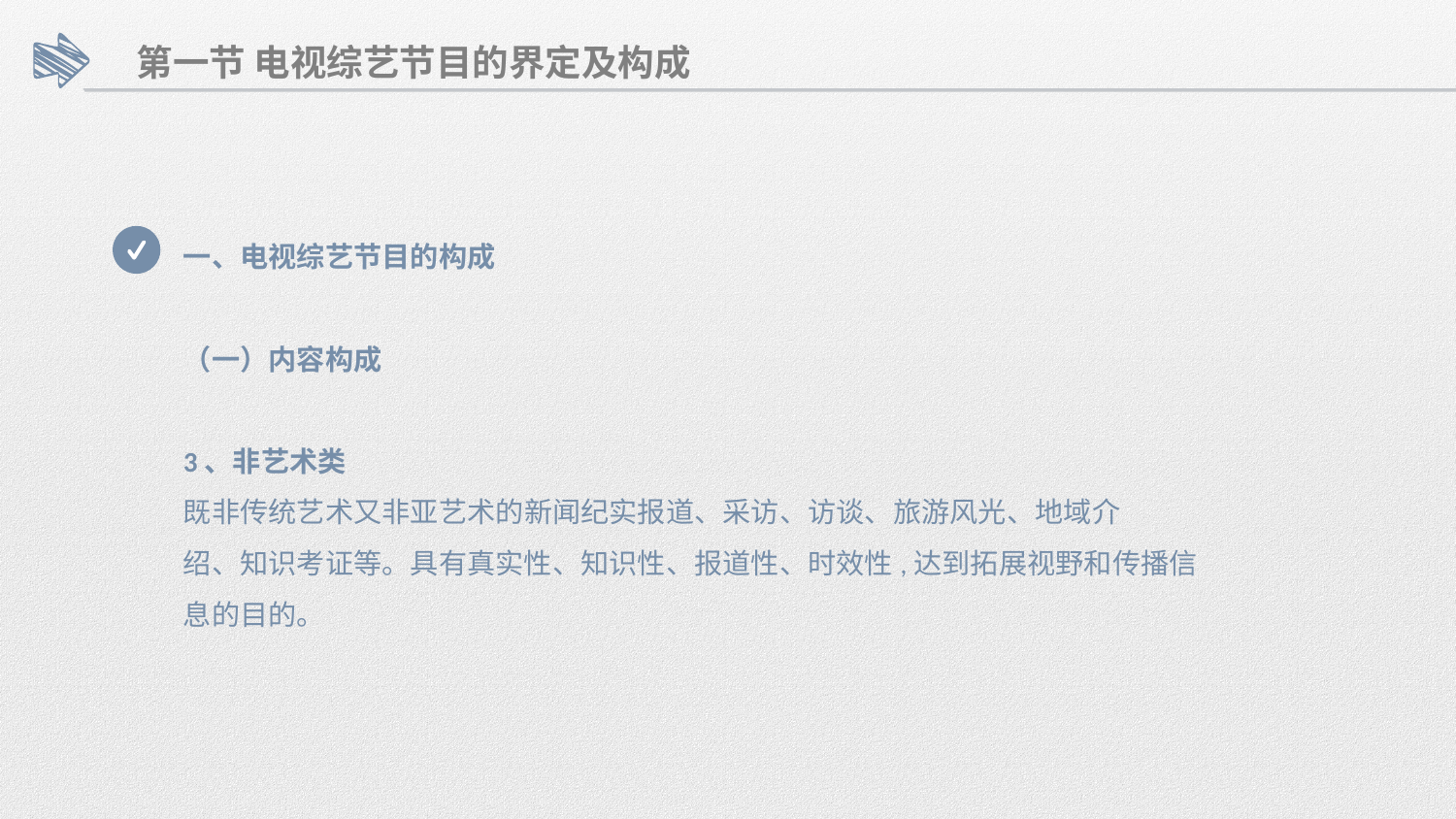

第一节 电视综艺节目的界定及构成
一、电视综艺节目的构成

（一）内容构成

3、非艺术类
既非传统艺术又非亚艺术的新闻纪实报道、采访、访谈、旅游风光、地域介
绍、知识考证等。具有真实性、知识性、报道性、时效性,达到拓展视野和传播信
息的目的。